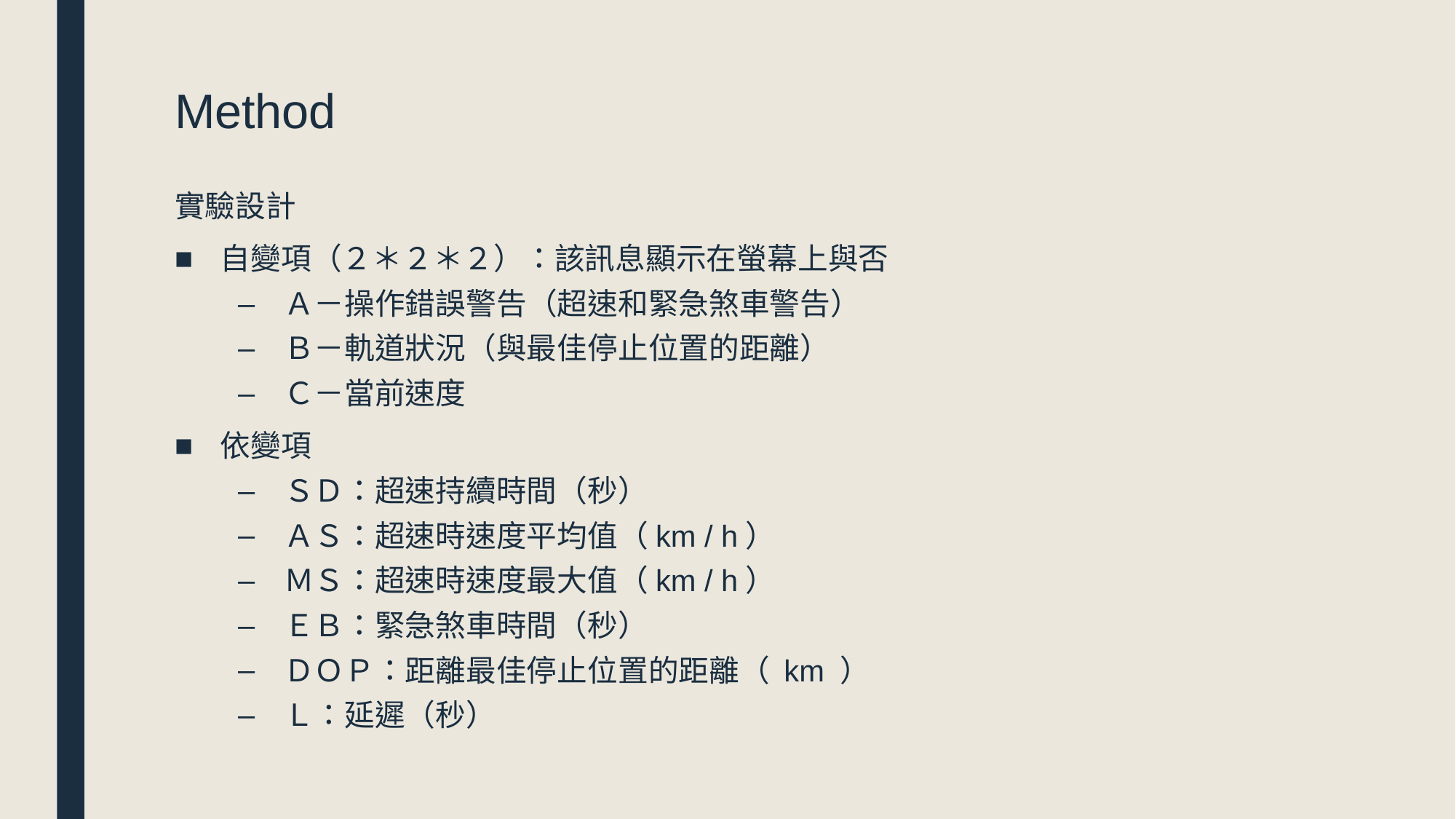

# Method
實驗設計
自變項（２＊２＊２）：該訊息顯示在螢幕上與否
Ａ－操作錯誤警告（超速和緊急煞車警告）
Ｂ－軌道狀況（與最佳停止位置的距離）
Ｃ－當前速度
依變項
ＳＤ：超速持續時間（秒）
ＡＳ：超速時速度平均值（km / h）
ＭＳ：超速時速度最大值（km / h）
ＥＢ：緊急煞車時間（秒）
ＤＯＰ：距離最佳停止位置的距離（ km ）
Ｌ：延遲（秒）